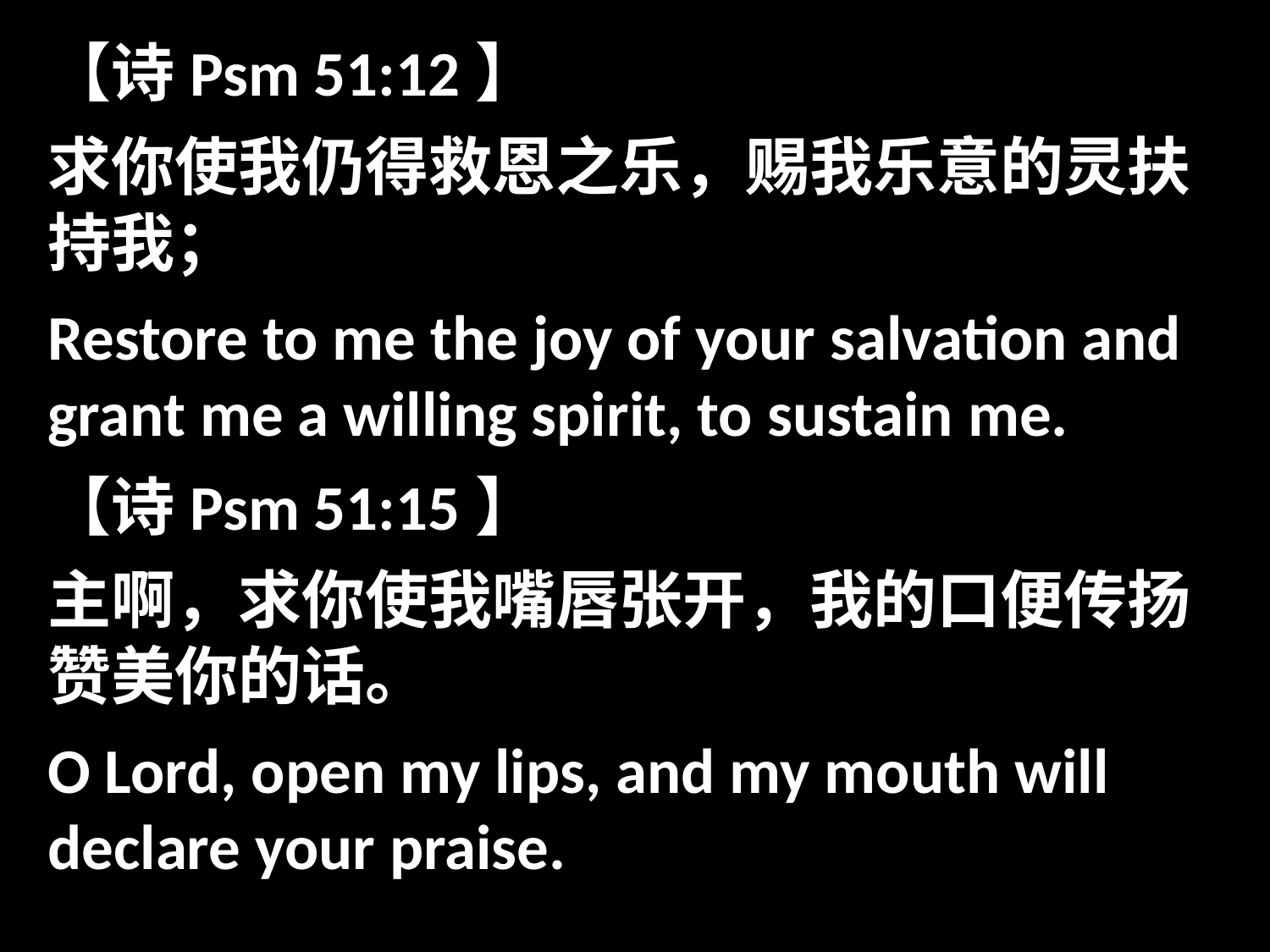

【诗Psm 51:12】
求你使我仍得救恩之乐，赐我乐意的灵扶持我；
Restore to me the joy of your salvation and grant me a willing spirit, to sustain me.
【诗Psm 51:15】
主啊，求你使我嘴唇张开，我的口便传扬赞美你的话。
O Lord, open my lips, and my mouth will declare your praise.